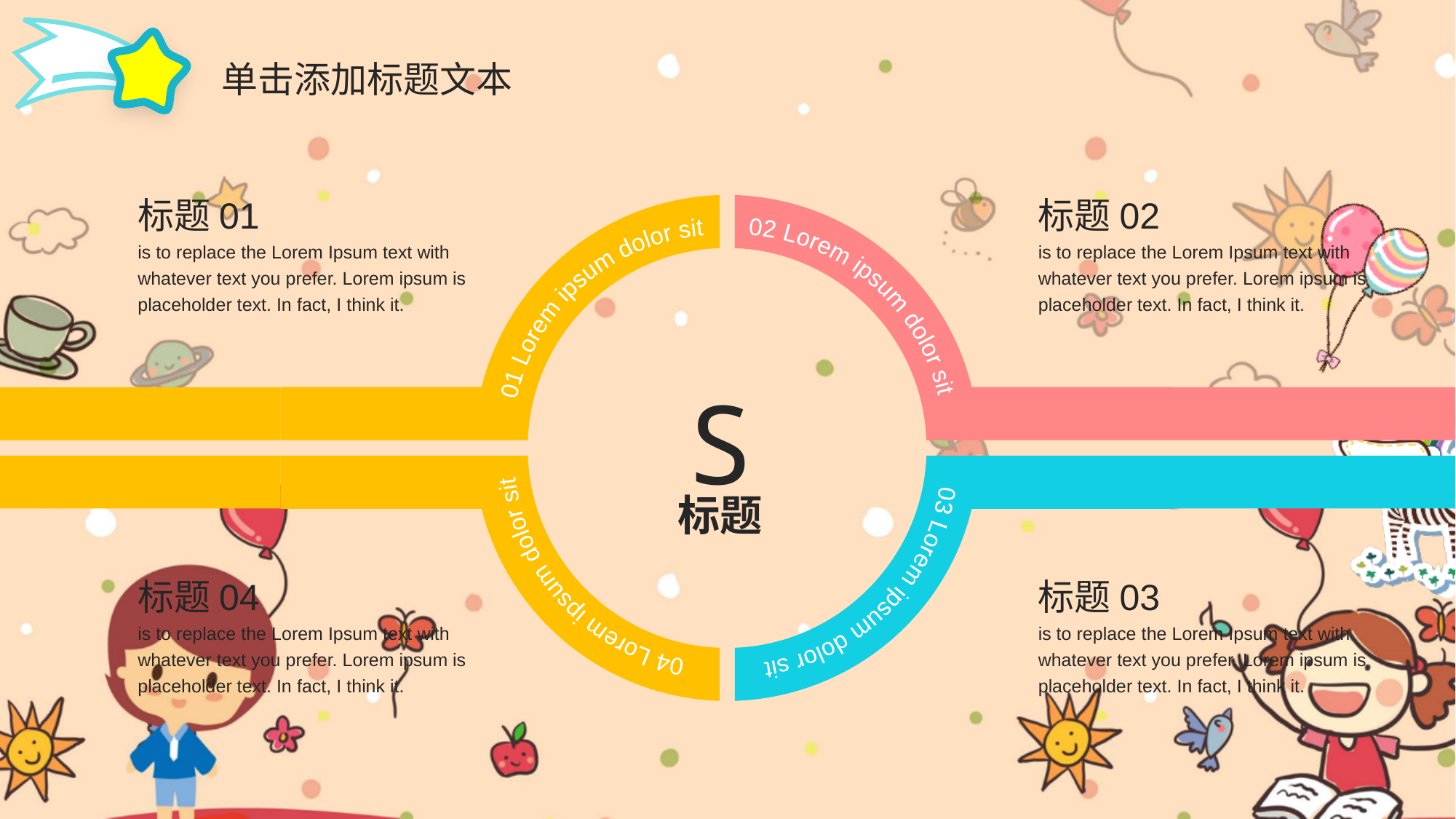

单击添加标题文本
标题01
is to replace the Lorem Ipsum text with whatever text you prefer. Lorem ipsum is placeholder text. In fact, I think it.
标题02
is to replace the Lorem Ipsum text with whatever text you prefer. Lorem ipsum is placeholder text. In fact, I think it.

02 Lorem ipsum dolor sit
01 Lorem ipsum dolor sit
04 Lorem ipsum dolor sit
03 Lorem ipsum dolor sit
S

标题
标题04
is to replace the Lorem Ipsum text with whatever text you prefer. Lorem ipsum is placeholder text. In fact, I think it.
标题03
is to replace the Lorem Ipsum text with whatever text you prefer. Lorem ipsum is placeholder text. In fact, I think it.